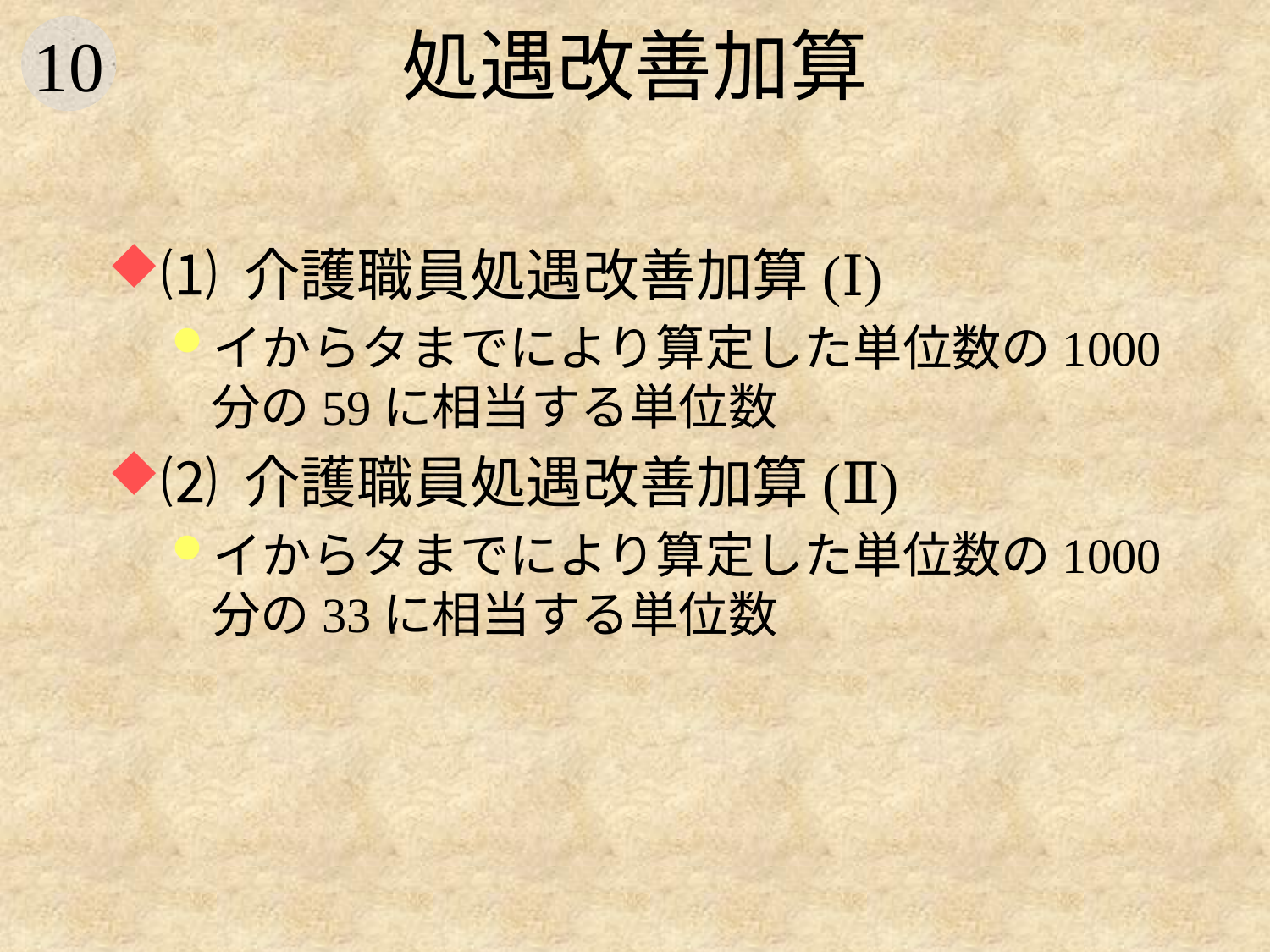

# 処遇改善加算
⑴ 介護職員処遇改善加算(Ⅰ)
イからタまでにより算定した単位数の1000分の59に相当する単位数
⑵ 介護職員処遇改善加算(Ⅱ)
イからタまでにより算定した単位数の1000分の33に相当する単位数